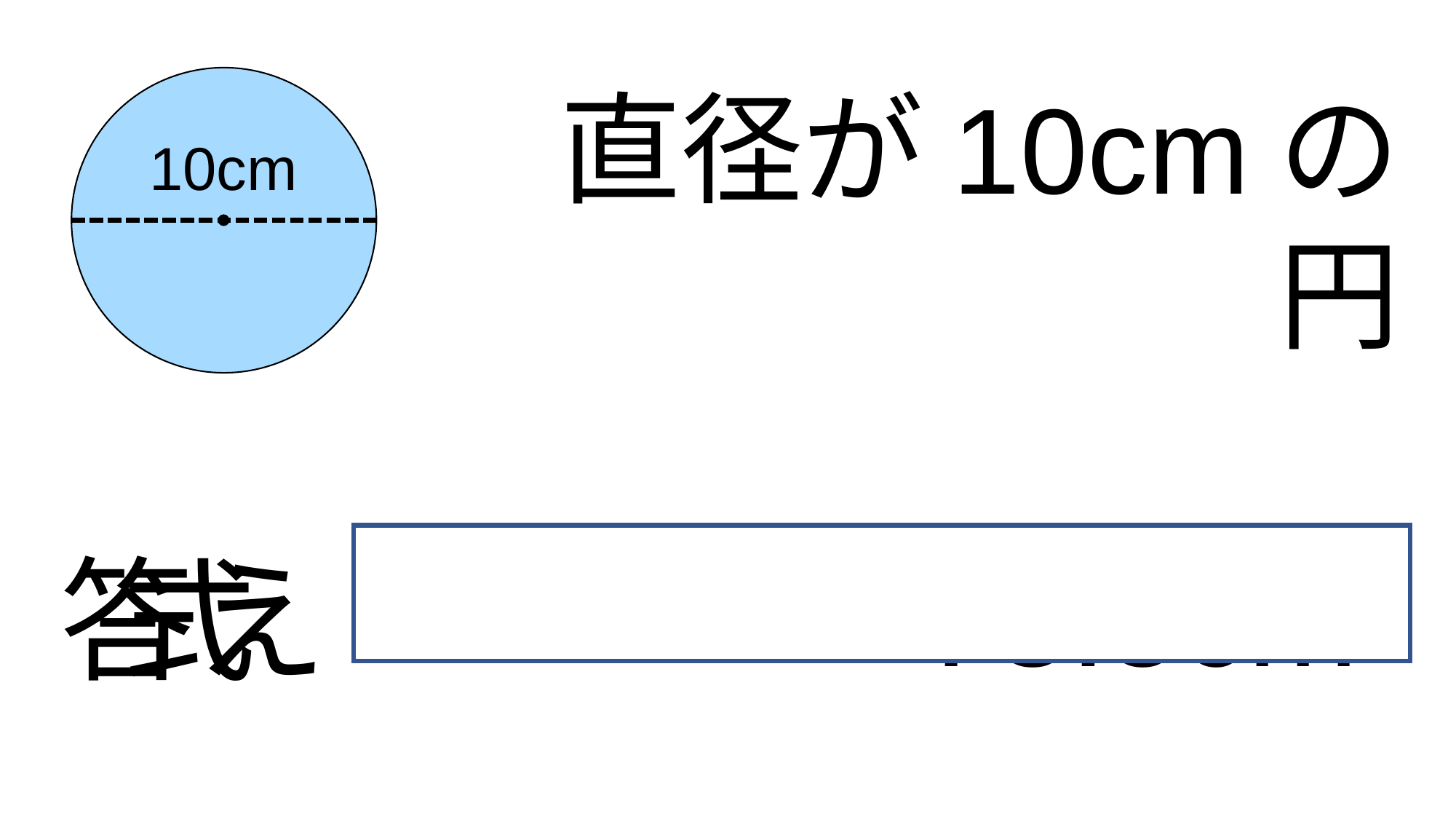

10cm

10cm

10cm

10cm

10cm

10cm

直径が10cmの円
5×5×3.14

答え
式
78.5cm2